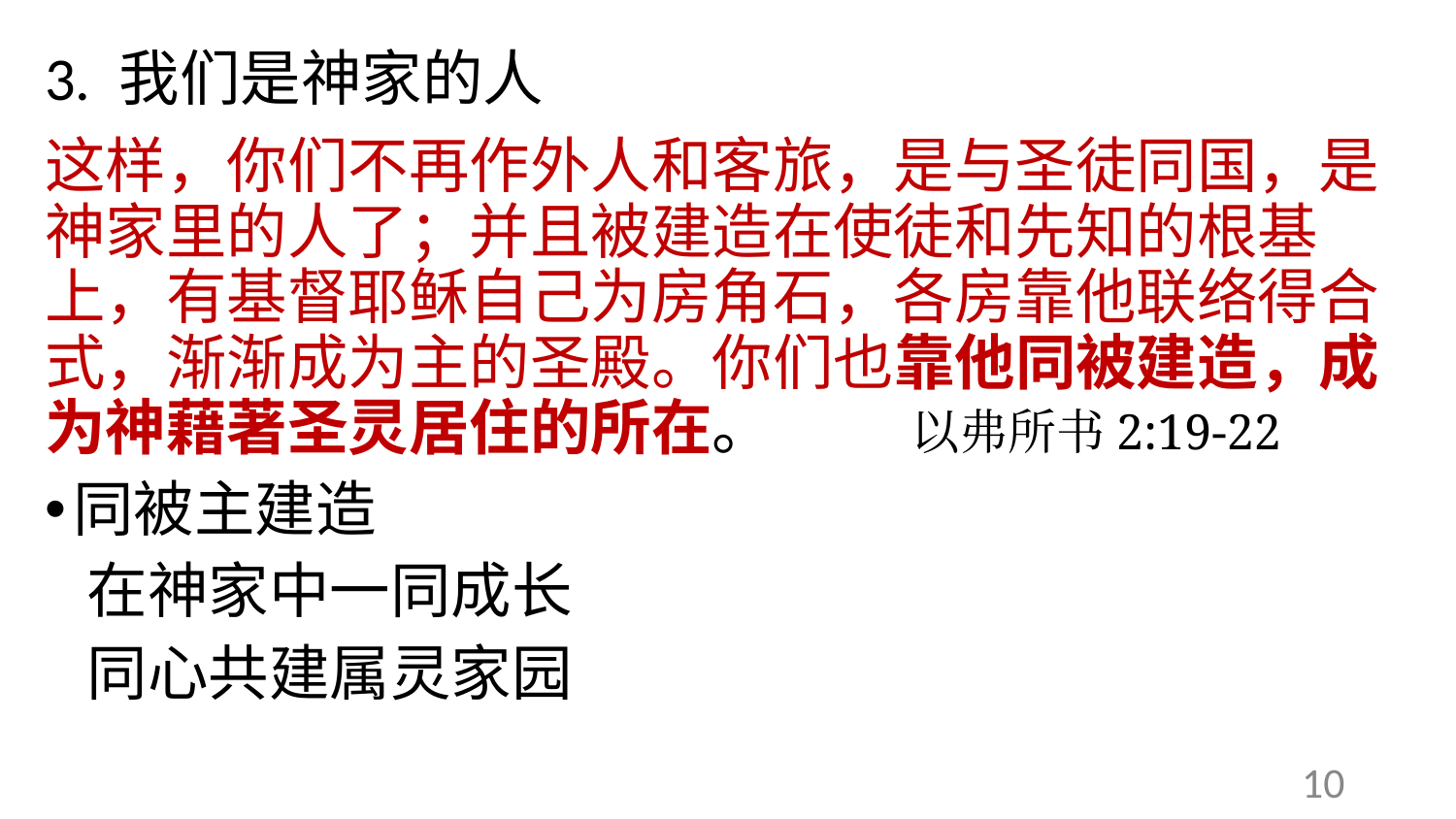

# 3. 我们是神家的人
这样，你们不再作外人和客旅，是与圣徒同国，是神家里的人了；并且被建造在使徒和先知的根基上，有基督耶稣自己为房角石，各房靠他联络得合式，渐渐成为主的圣殿。你们也靠他同被建造，成为神藉著圣灵居住的所在。         以弗所书2:19-22
同被主建造
  在神家中一同成长
  同心共建属灵家园
10